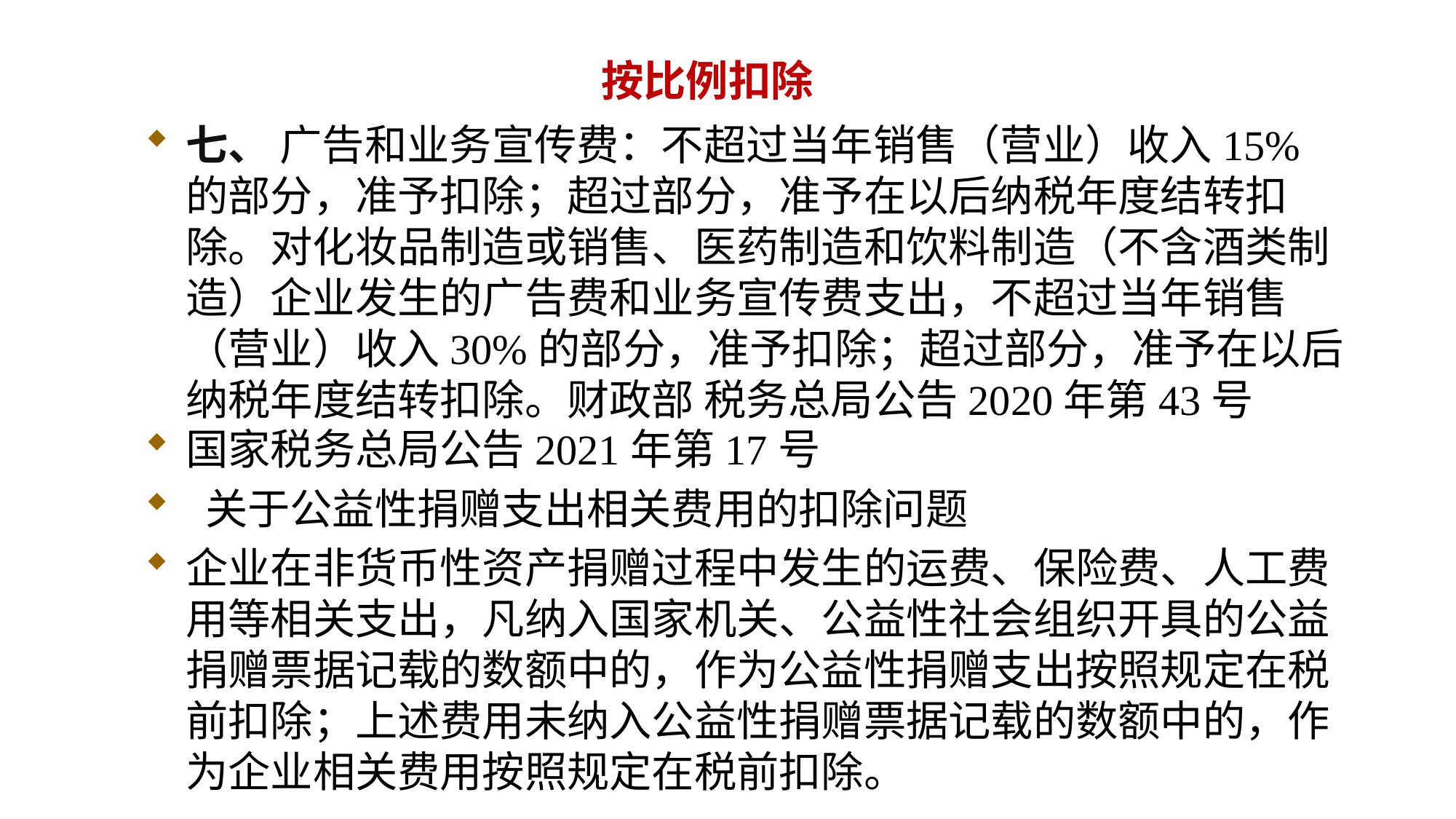

# 按比例扣除
七、 广告和业务宣传费：不超过当年销售（营业）收入15%的部分，准予扣除；超过部分，准予在以后纳税年度结转扣除。对化妆品制造或销售、医药制造和饮料制造（不含酒类制造）企业发生的广告费和业务宣传费支出，不超过当年销售（营业）收入30%的部分，准予扣除；超过部分，准予在以后纳税年度结转扣除。财政部 税务总局公告2020年第43号
国家税务总局公告2021年第17号
 关于公益性捐赠支出相关费用的扣除问题
企业在非货币性资产捐赠过程中发生的运费、保险费、人工费用等相关支出，凡纳入国家机关、公益性社会组织开具的公益捐赠票据记载的数额中的，作为公益性捐赠支出按照规定在税前扣除；上述费用未纳入公益性捐赠票据记载的数额中的，作为企业相关费用按照规定在税前扣除。